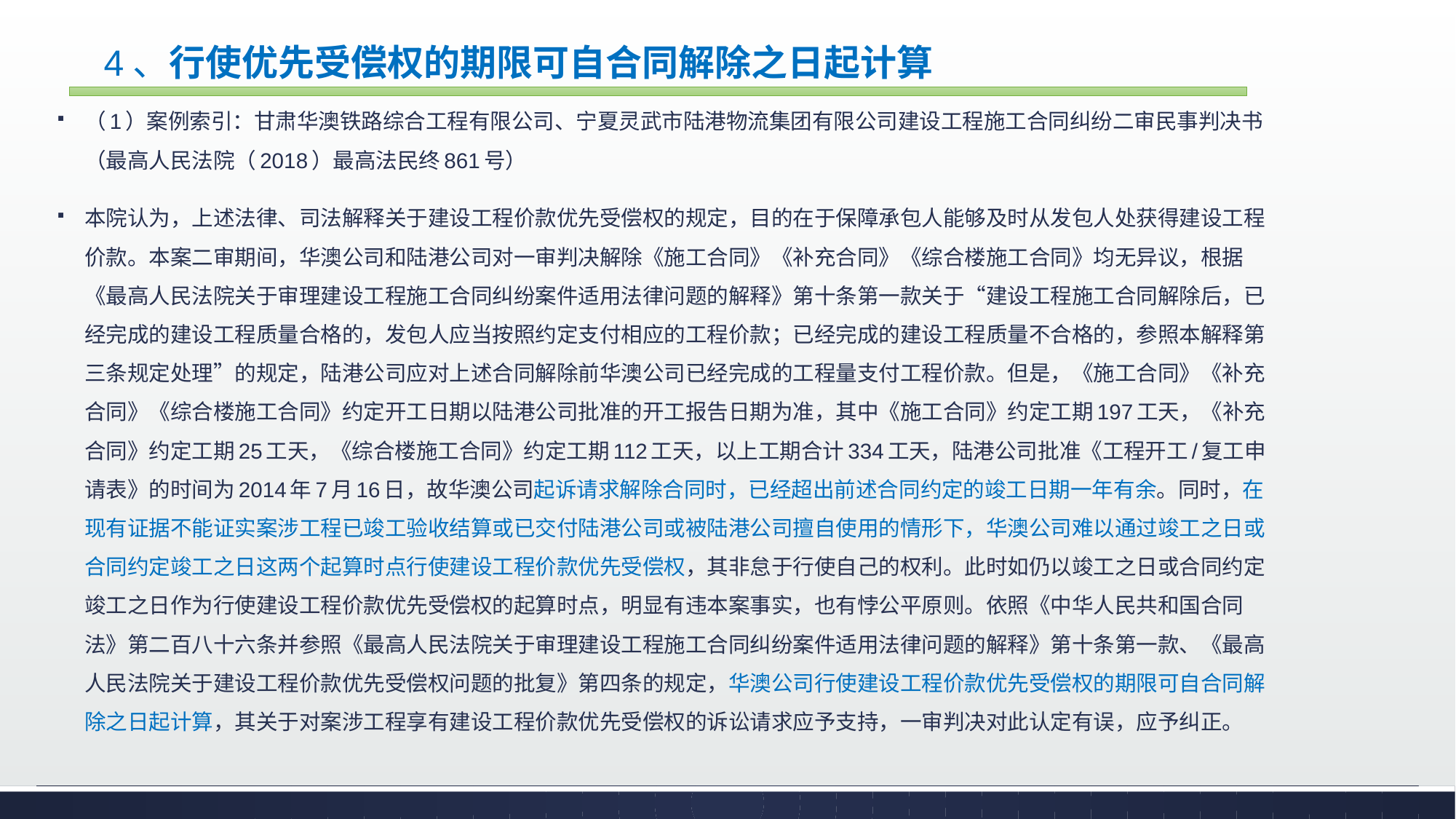

# 4、行使优先受偿权的期限可自合同解除之日起计算

（1）案例索引：甘肃华澳铁路综合工程有限公司、宁夏灵武市陆港物流集团有限公司建设工程施工合同纠纷二审民事判决书（最高人民法院（2018）最高法民终861号）
本院认为，上述法律、司法解释关于建设工程价款优先受偿权的规定，目的在于保障承包人能够及时从发包人处获得建设工程价款。本案二审期间，华澳公司和陆港公司对一审判决解除《施工合同》《补充合同》《综合楼施工合同》均无异议，根据《最高人民法院关于审理建设工程施工合同纠纷案件适用法律问题的解释》第十条第一款关于“建设工程施工合同解除后，已经完成的建设工程质量合格的，发包人应当按照约定支付相应的工程价款；已经完成的建设工程质量不合格的，参照本解释第三条规定处理”的规定，陆港公司应对上述合同解除前华澳公司已经完成的工程量支付工程价款。但是，《施工合同》《补充合同》《综合楼施工合同》约定开工日期以陆港公司批准的开工报告日期为准，其中《施工合同》约定工期197工天，《补充合同》约定工期25工天，《综合楼施工合同》约定工期112工天，以上工期合计334工天，陆港公司批准《工程开工/复工申请表》的时间为2014年7月16日，故华澳公司起诉请求解除合同时，已经超出前述合同约定的竣工日期一年有余。同时，在现有证据不能证实案涉工程已竣工验收结算或已交付陆港公司或被陆港公司擅自使用的情形下，华澳公司难以通过竣工之日或合同约定竣工之日这两个起算时点行使建设工程价款优先受偿权，其非怠于行使自己的权利。此时如仍以竣工之日或合同约定竣工之日作为行使建设工程价款优先受偿权的起算时点，明显有违本案事实，也有悖公平原则。依照《中华人民共和国合同法》第二百八十六条并参照《最高人民法院关于审理建设工程施工合同纠纷案件适用法律问题的解释》第十条第一款、《最高人民法院关于建设工程价款优先受偿权问题的批复》第四条的规定，华澳公司行使建设工程价款优先受偿权的期限可自合同解除之日起计算，其关于对案涉工程享有建设工程价款优先受偿权的诉讼请求应予支持，一审判决对此认定有误，应予纠正。